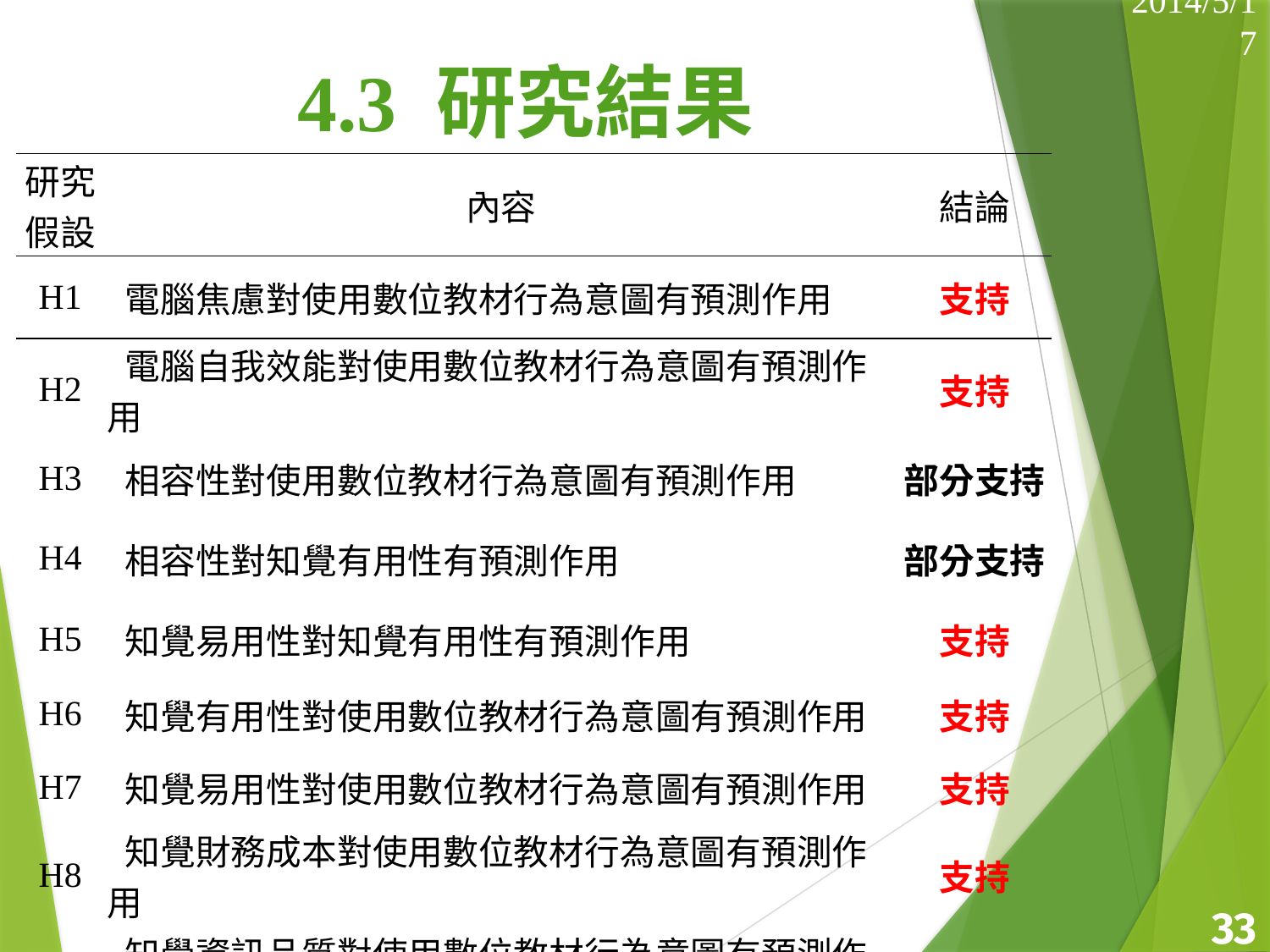

2014/5/17
# 4.3 研究結果
| 研究假設 | 內容 | 結論 |
| --- | --- | --- |
| H1 | 電腦焦慮對使用數位教材行為意圖有預測作用 | 支持 |
| H2 | 電腦自我效能對使用數位教材行為意圖有預測作用 | 支持 |
| H3 | 相容性對使用數位教材行為意圖有預測作用 | 部分支持 |
| H4 | 相容性對知覺有用性有預測作用 | 部分支持 |
| H5 | 知覺易用性對知覺有用性有預測作用 | 支持 |
| H6 | 知覺有用性對使用數位教材行為意圖有預測作用 | 支持 |
| H7 | 知覺易用性對使用數位教材行為意圖有預測作用 | 支持 |
| H8 | 知覺財務成本對使用數位教材行為意圖有預測作用 | 支持 |
| H9 | 知覺資訊品質對使用數位教材行為意圖有預測作用 | 支持 |
33